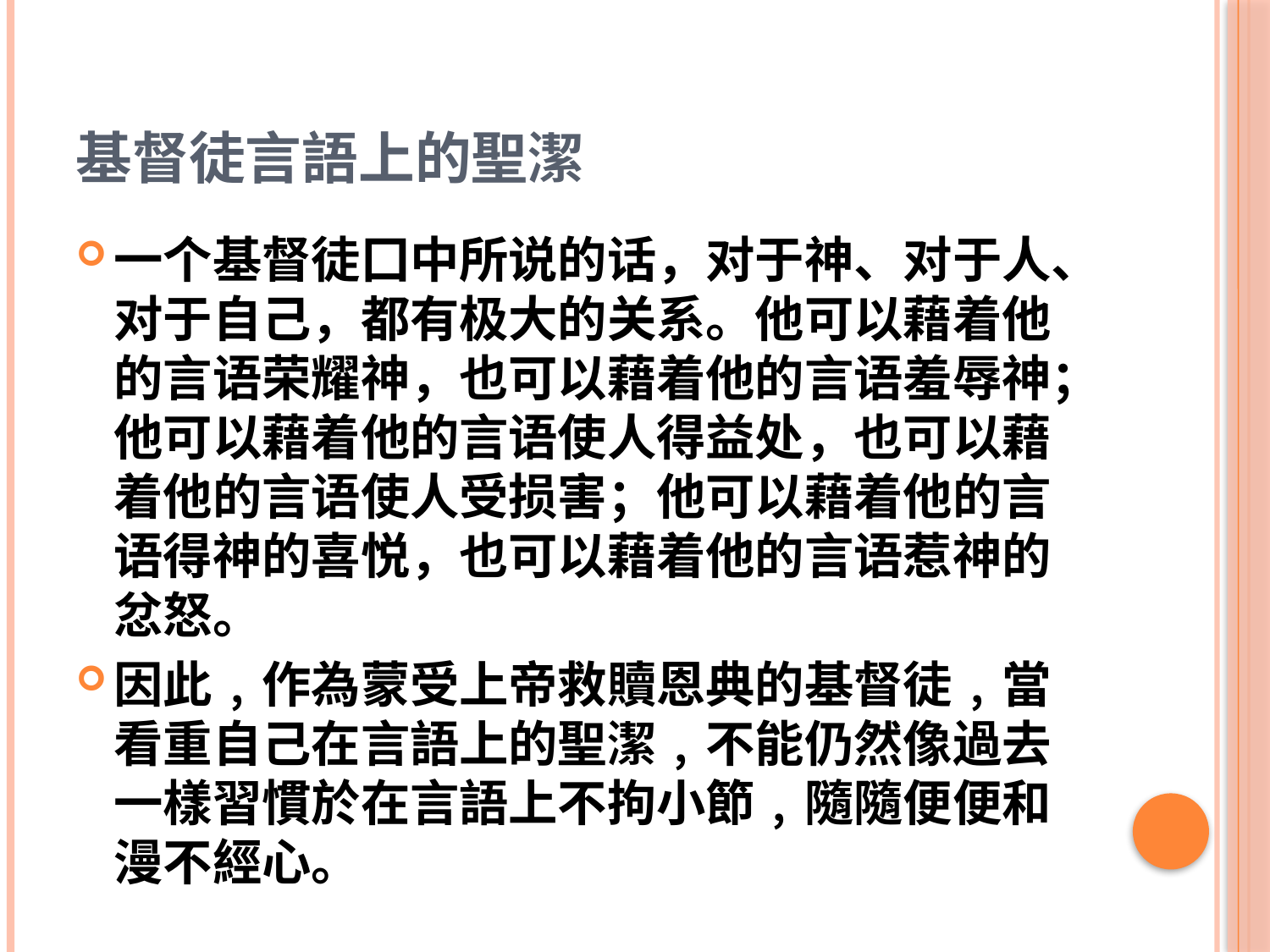

# 基督徒言語上的聖潔
一个基督徒囗中所说的话，对于神、对于人、对于自己，都有极大的关系。他可以藉着他的言语荣耀神，也可以藉着他的言语羞辱神；他可以藉着他的言语使人得益处，也可以藉着他的言语使人受损害；他可以藉着他的言语得神的喜悦，也可以藉着他的言语惹神的忿怒。
因此﹐作為蒙受上帝救贖恩典的基督徒﹐當看重自己在言語上的聖潔﹐不能仍然像過去一樣習慣於在言語上不拘小節﹐隨隨便便和漫不經心。